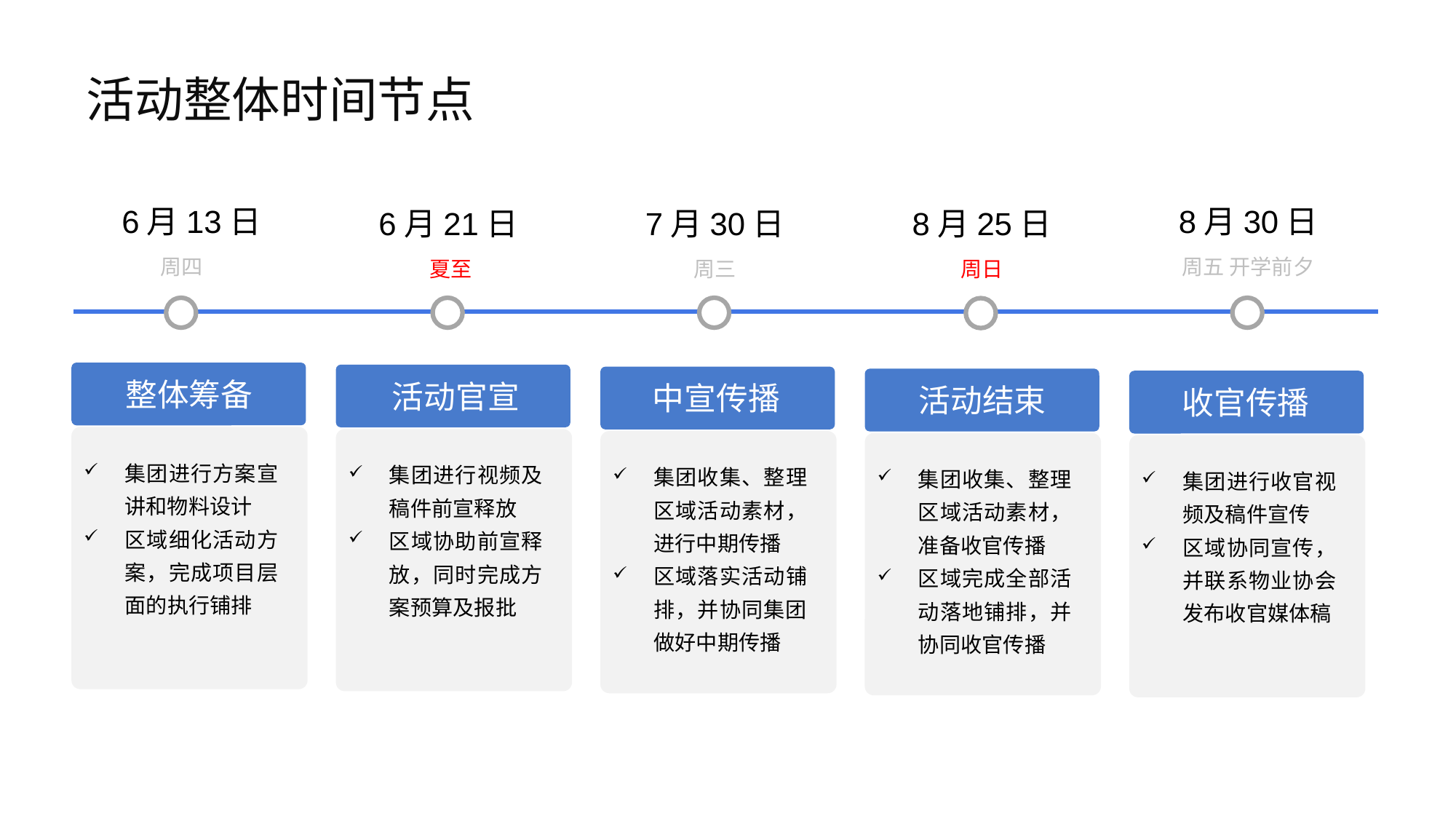

# 活动整体时间节点
6月13日
8月30日
6月21日
7月30日
8月25日
周四
周五 开学前夕
夏至
周三
周日

整体筹备

集团进行方案宣讲和物料设计
区域细化活动方案，完成项目层面的执行铺排

活动官宣

集团进行视频及稿件前宣释放
区域协助前宣释放，同时完成方案预算及报批

中宣传播

集团收集、整理区域活动素材，进行中期传播
区域落实活动铺排，并协同集团做好中期传播

活动结束

集团收集、整理区域活动素材，准备收官传播
区域完成全部活动落地铺排，并协同收官传播

收官传播

集团进行收官视频及稿件宣传
区域协同宣传，并联系物业协会发布收官媒体稿